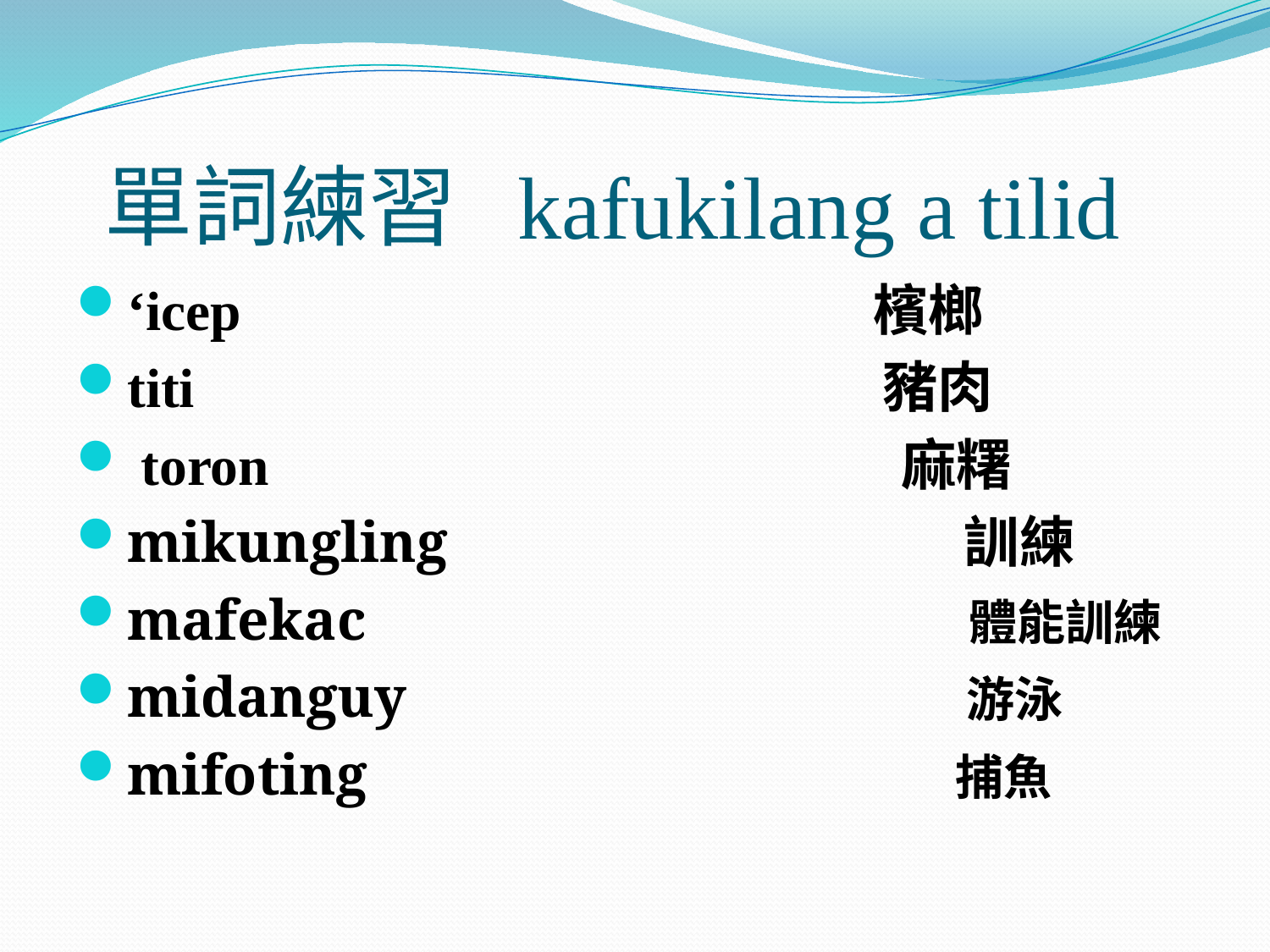

# 單詞練習  kafukilang a tilid
‘icep                                             檳榔
titi                                                 豬肉
 toron                                             麻糬
mikungling                                   訓練
mafekac                                         體能訓練
midanguy                                      游泳
mifoting                                        捕魚